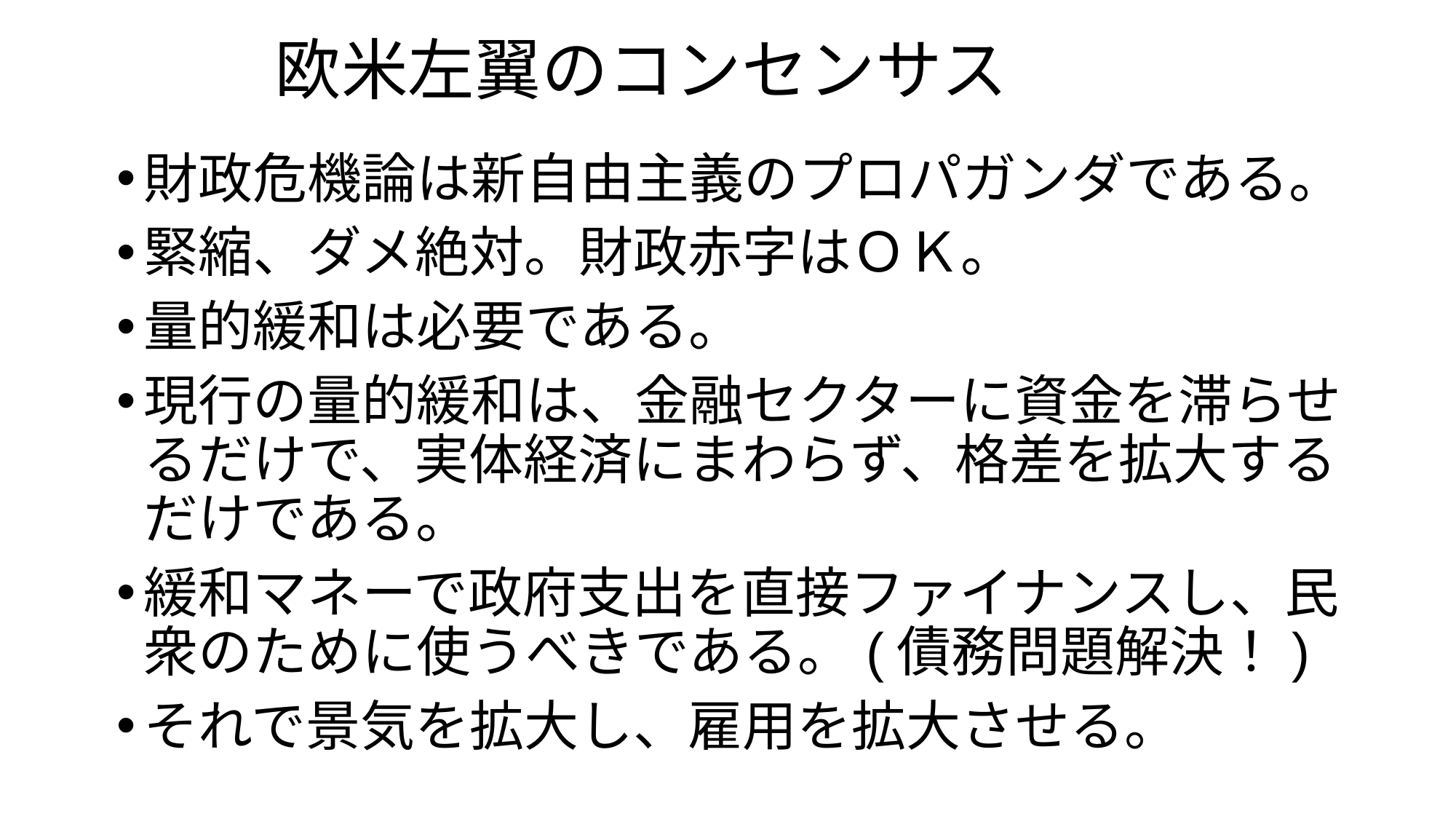

# 欧米左翼のコンセンサス
財政危機論は新自由主義のプロパガンダである。
緊縮、ダメ絶対。財政赤字はＯＫ。
量的緩和は必要である。
現行の量的緩和は、金融セクターに資金を滞らせるだけで、実体経済にまわらず、格差を拡大するだけである。
緩和マネーで政府支出を直接ファイナンスし、民衆のために使うべきである。(債務問題解決！)
それで景気を拡大し、雇用を拡大させる。